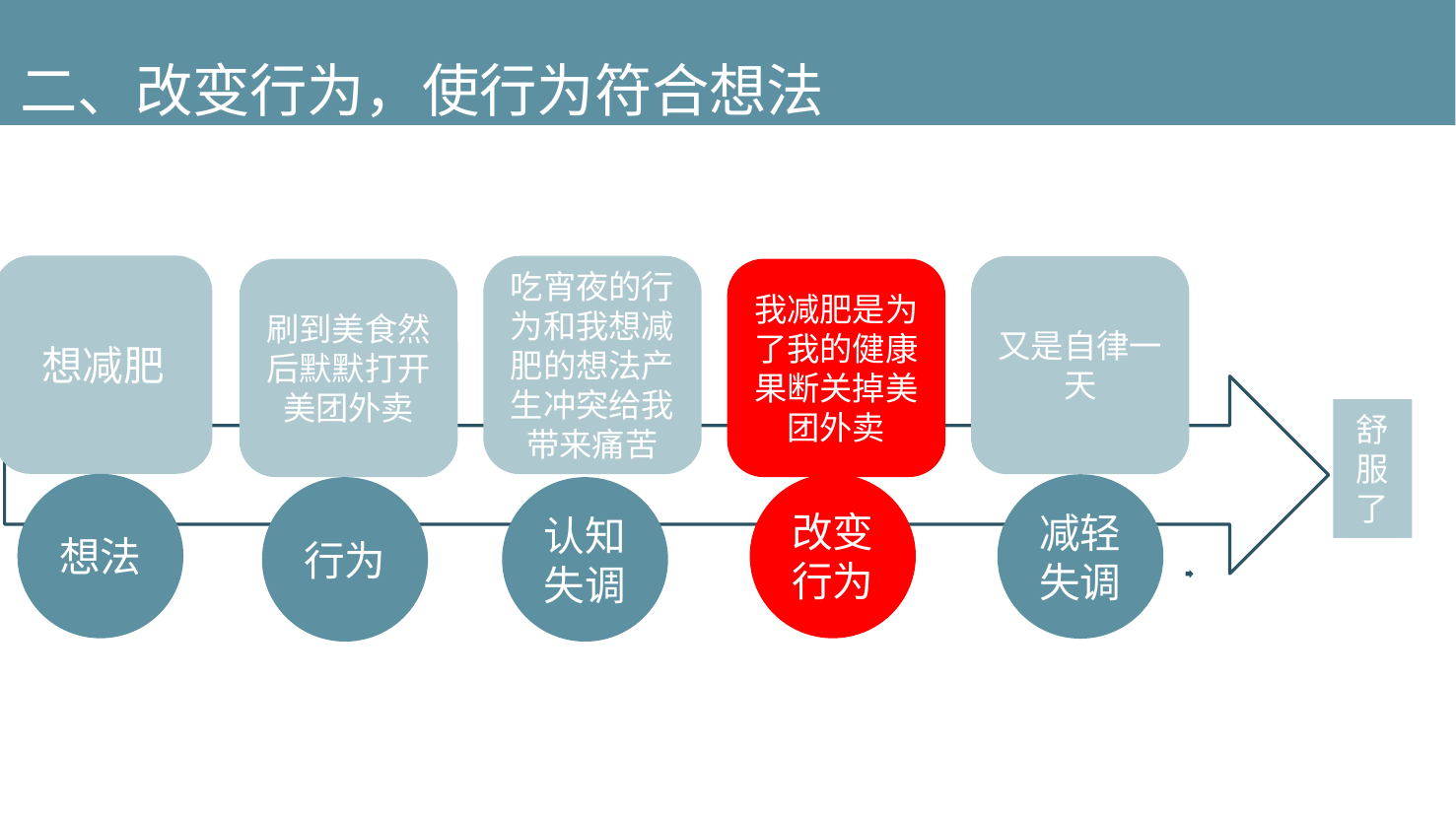

二、改变行为，使行为符合想法
想减肥
吃宵夜的行为和我想减肥的想法产生冲突给我带来痛苦
又是自律一天
我减肥是为了我的健康果断关掉美团外卖
刷到美食然后默默打开美团外卖

舒服了
想法
改变行为
减轻失调
行为
认知失调